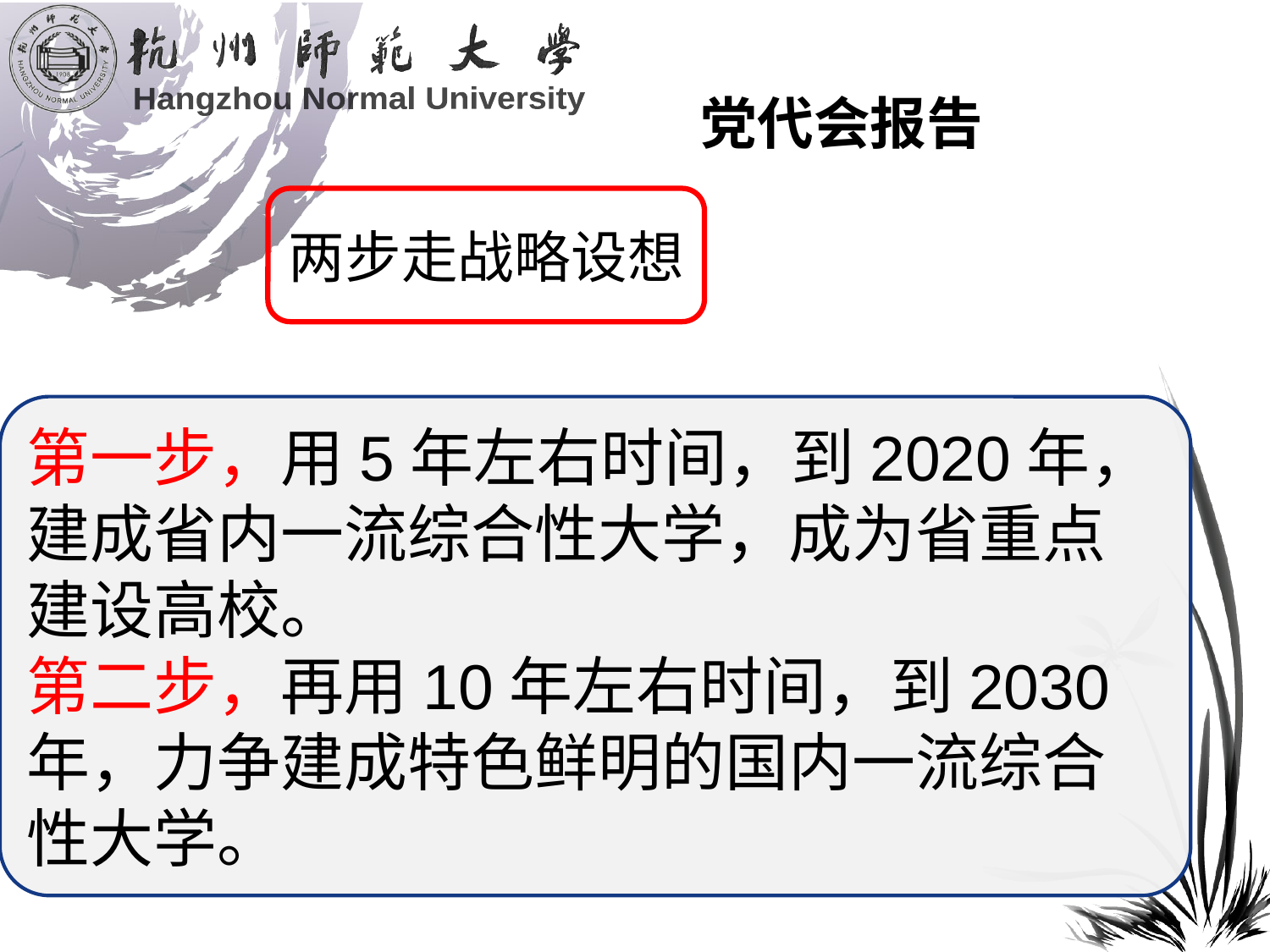

# 党代会报告
两步走战略设想

第一步，用5年左右时间，到2020年，建成省内一流综合性大学，成为省重点建设高校。
第二步，再用10年左右时间，到2030年，力争建成特色鲜明的国内一流综合性大学。